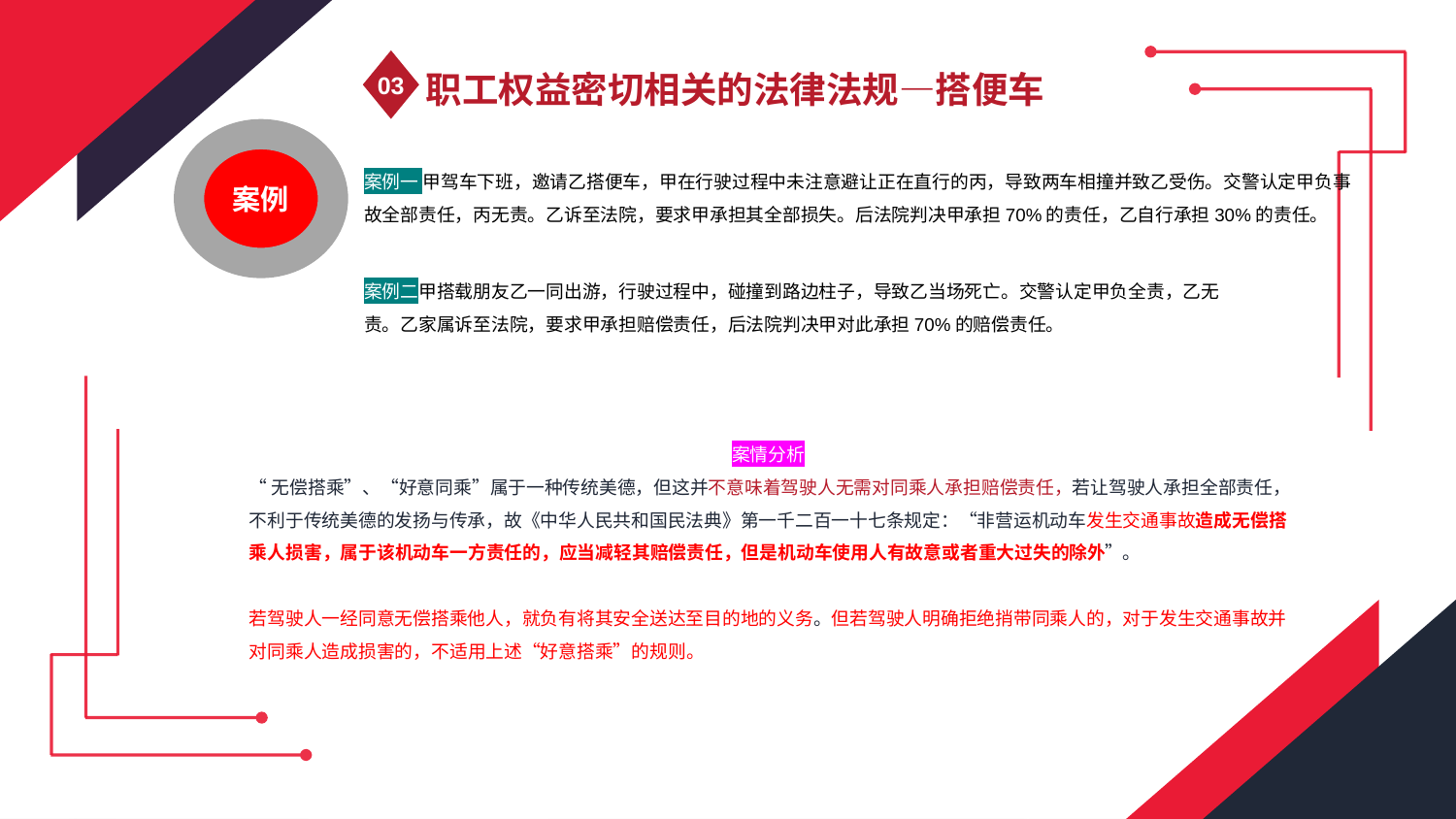

03
职工权益密切相关的法律法规—搭便车

01

案例
案例一 甲驾车下班，邀请乙搭便车，甲在行驶过程中未注意避让正在直行的丙，导致两车相撞并致乙受伤。交警认定甲负事故全部责任，丙无责。乙诉至法院，要求甲承担其全部损失。后法院判决甲承担70%的责任，乙自行承担30%的责任。

案例二甲搭载朋友乙一同出游，行驶过程中，碰撞到路边柱子，导致乙当场死亡。交警认定甲负全责，乙无责。乙家属诉至法院，要求甲承担赔偿责任，后法院判决甲对此承担70%的赔偿责任。

案情分析
“无偿搭乘”、“好意同乘”属于一种传统美德，但这并不意味着驾驶人无需对同乘人承担赔偿责任，若让驾驶人承担全部责任，不利于传统美德的发扬与传承，故《中华人民共和国民法典》第一千二百一十七条规定：“非营运机动车发生交通事故造成无偿搭乘人损害，属于该机动车一方责任的，应当减轻其赔偿责任，但是机动车使用人有故意或者重大过失的除外”。

若驾驶人一经同意无偿搭乘他人，就负有将其安全送达至目的地的义务。但若驾驶人明确拒绝捎带同乘人的，对于发生交通事故并对同乘人造成损害的，不适用上述“好意搭乘”的规则。